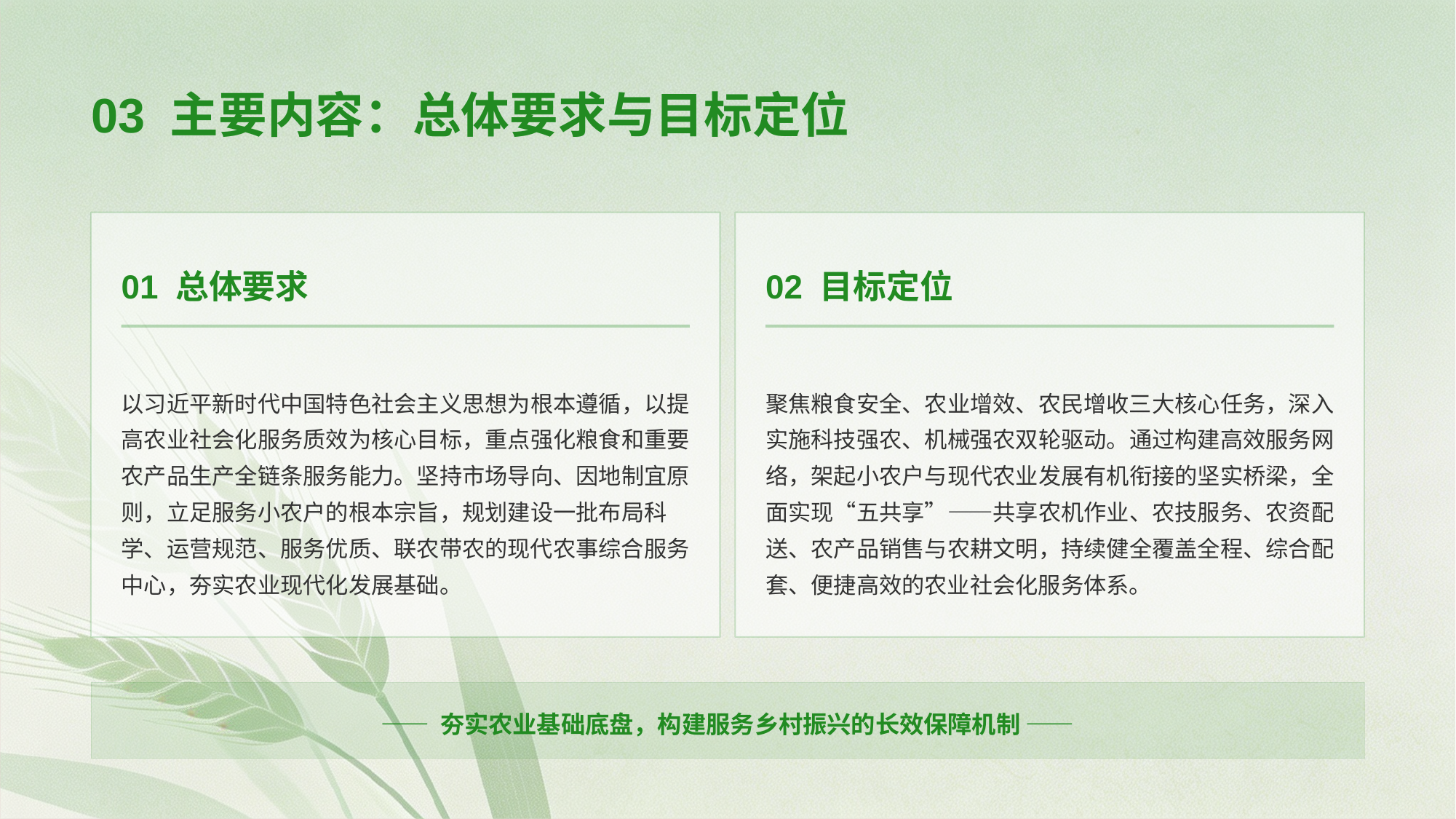

03 主要内容：总体要求与目标定位

01 总体要求
02 目标定位
以习近平新时代中国特色社会主义思想为根本遵循，以提高农业社会化服务质效为核心目标，重点强化粮食和重要农产品生产全链条服务能力。坚持市场导向、因地制宜原则，立足服务小农户的根本宗旨，规划建设一批布局科学、运营规范、服务优质、联农带农的现代农事综合服务中心，夯实农业现代化发展基础。
聚焦粮食安全、农业增效、农民增收三大核心任务，深入实施科技强农、机械强农双轮驱动。通过构建高效服务网络，架起小农户与现代农业发展有机衔接的坚实桥梁，全面实现“五共享”——共享农机作业、农技服务、农资配送、农产品销售与农耕文明，持续健全覆盖全程、综合配套、便捷高效的农业社会化服务体系。

—— 夯实农业基础底盘，构建服务乡村振兴的长效保障机制 ——